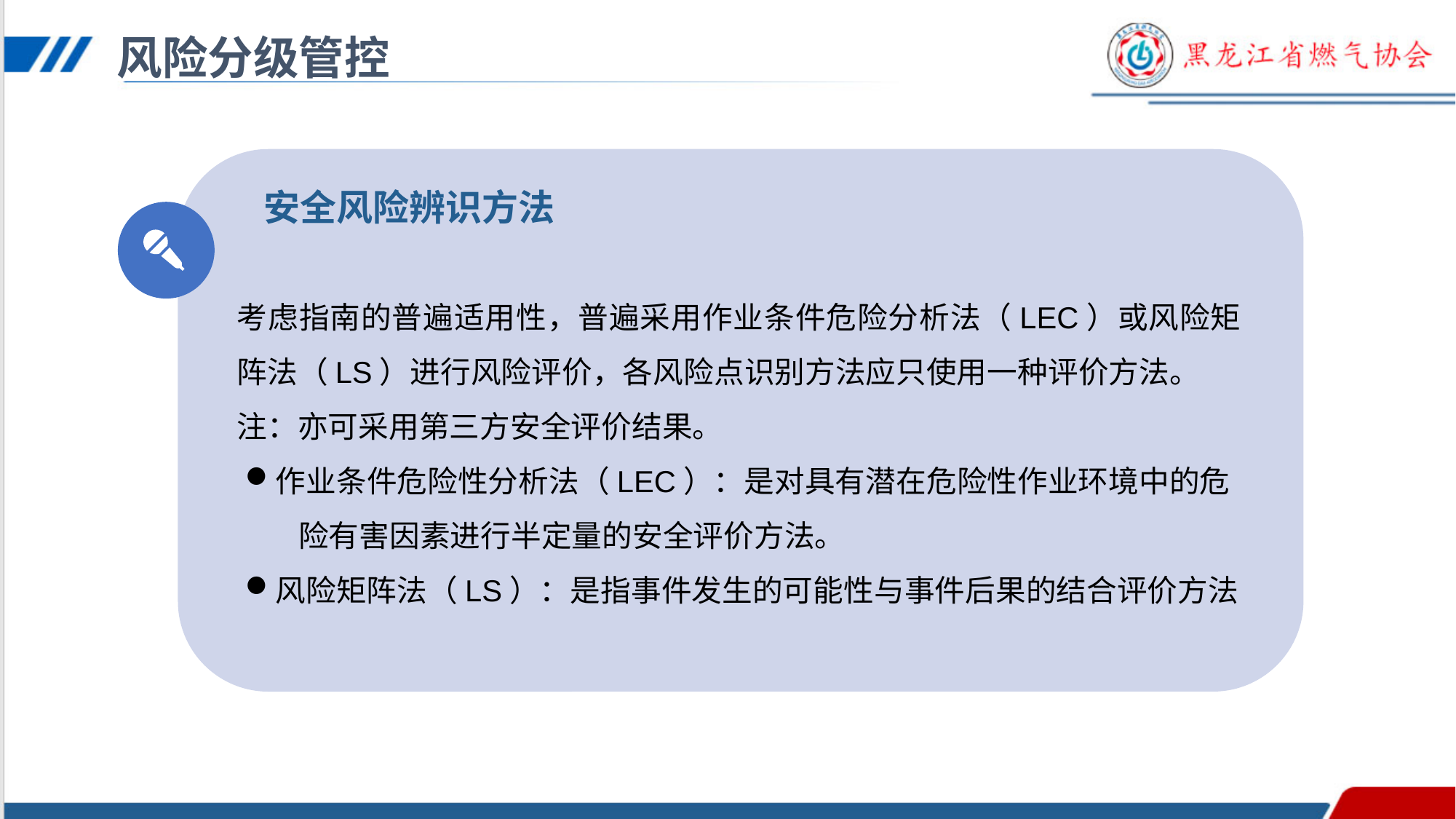

风险分级管控

安全风险辨识方法

考虑指南的普遍适用性，普遍采用作业条件危险分析法（LEC）或风险矩阵法（LS）进行风险评价，各风险点识别方法应只使用一种评价方法。
注：亦可采用第三方安全评价结果。
作业条件危险性分析法（LEC）：是对具有潜在危险性作业环境中的危
   险有害因素进行半定量的安全评价方法。
风险矩阵法（LS）：是指事件发生的可能性与事件后果的结合评价方法